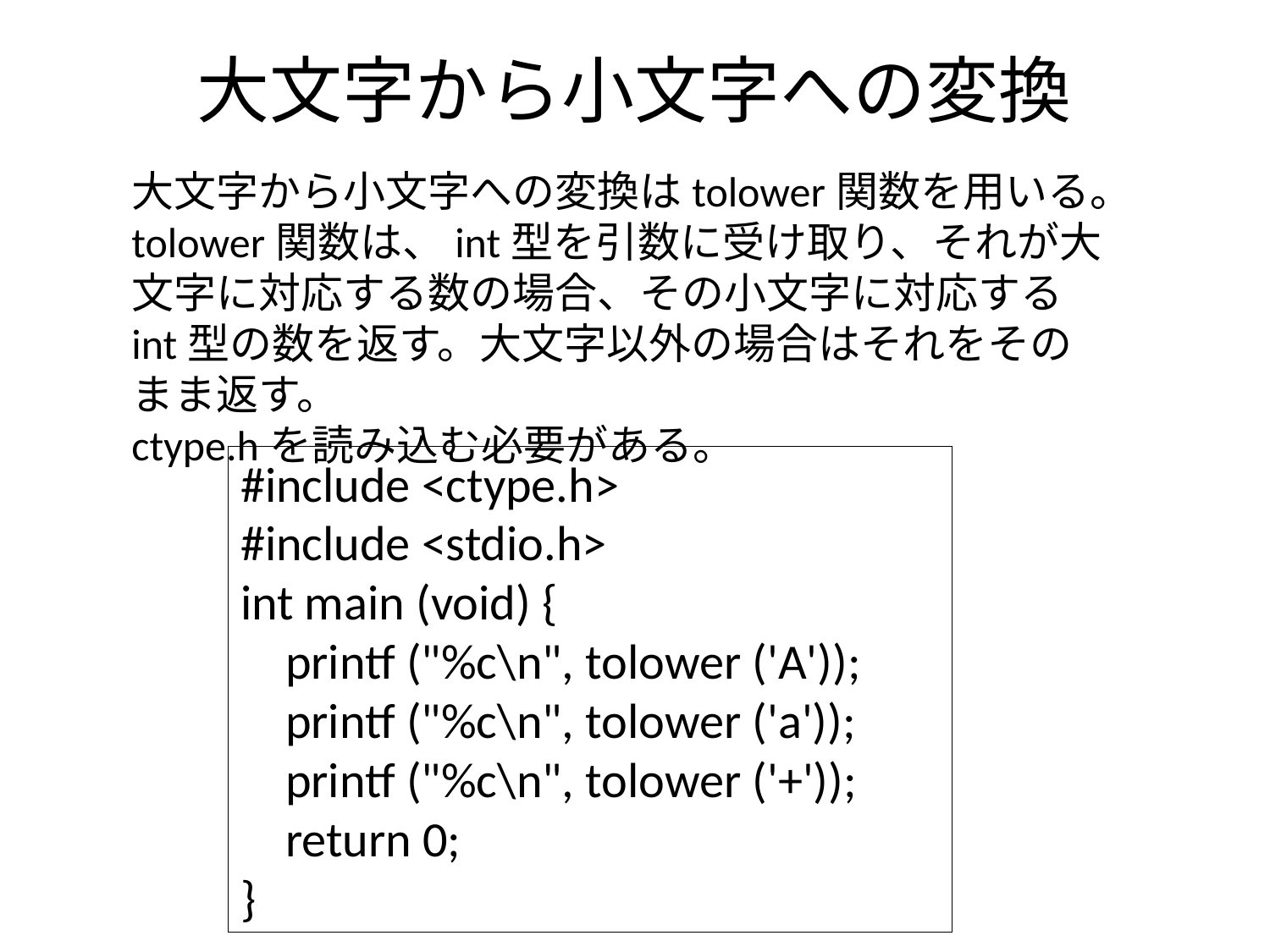

# 大文字から小文字への変換
大文字から小文字への変換はtolower関数を用いる。
tolower関数は、int型を引数に受け取り、それが大文字に対応する数の場合、その小文字に対応するint型の数を返す。大文字以外の場合はそれをそのまま返す。
ctype.hを読み込む必要がある。
#include <ctype.h>
#include <stdio.h>
int main (void) {
    printf ("%c\n", tolower ('A'));
    printf ("%c\n", tolower ('a'));
    printf ("%c\n", tolower ('+'));
    return 0;
}